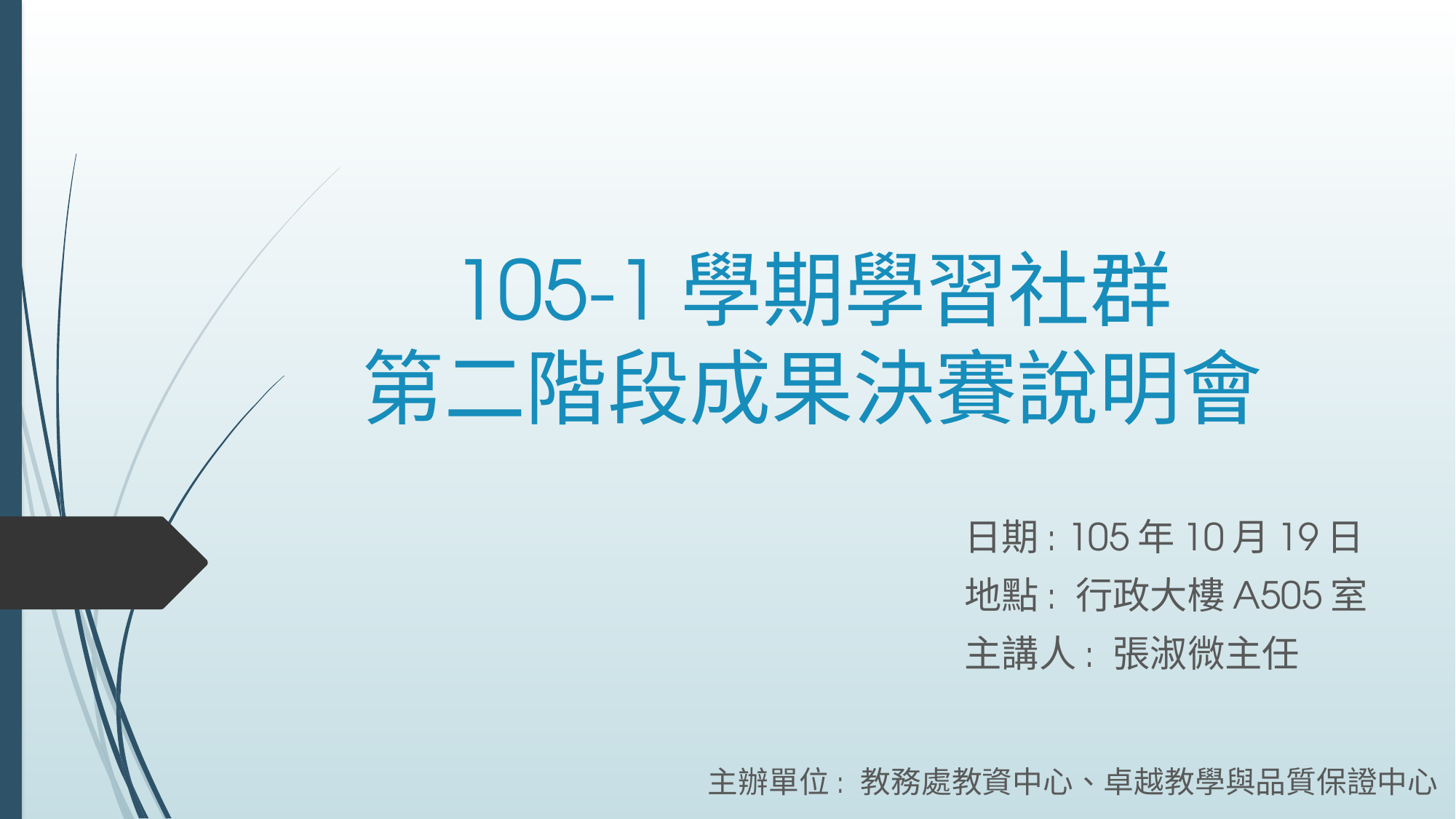

# 105-1學期學習社群 第二階段成果決賽說明會
日期: 105年10月19日
地點: 行政大樓A505室
主講人: 張淑微主任
主辦單位: 教務處教資中心、卓越教學與品質保證中心